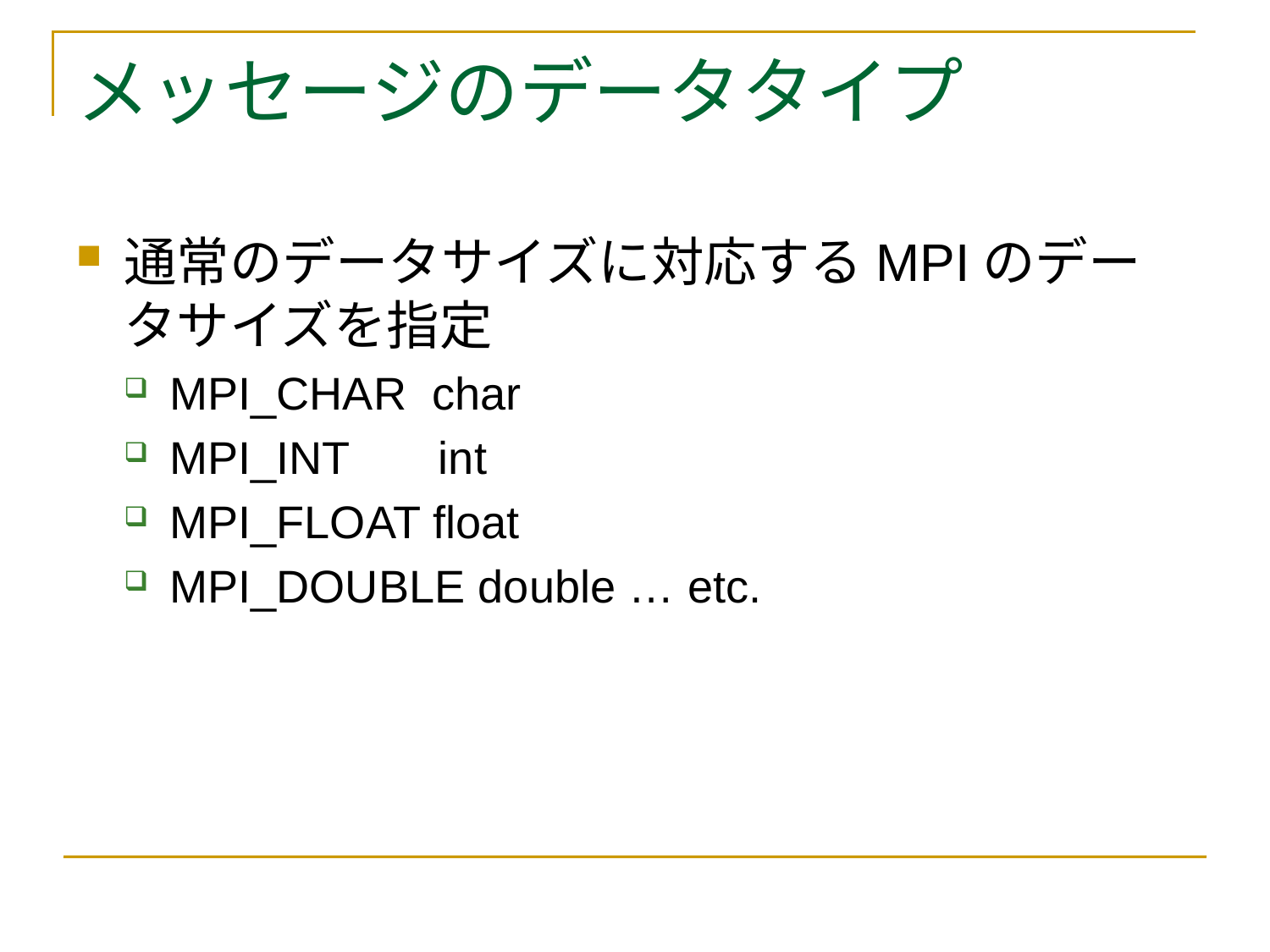

# メッセージのデータタイプ
通常のデータサイズに対応するMPIのデータサイズを指定
MPI_CHAR  char
MPI_INT       int
MPI_FLOAT float
MPI_DOUBLE double … etc.